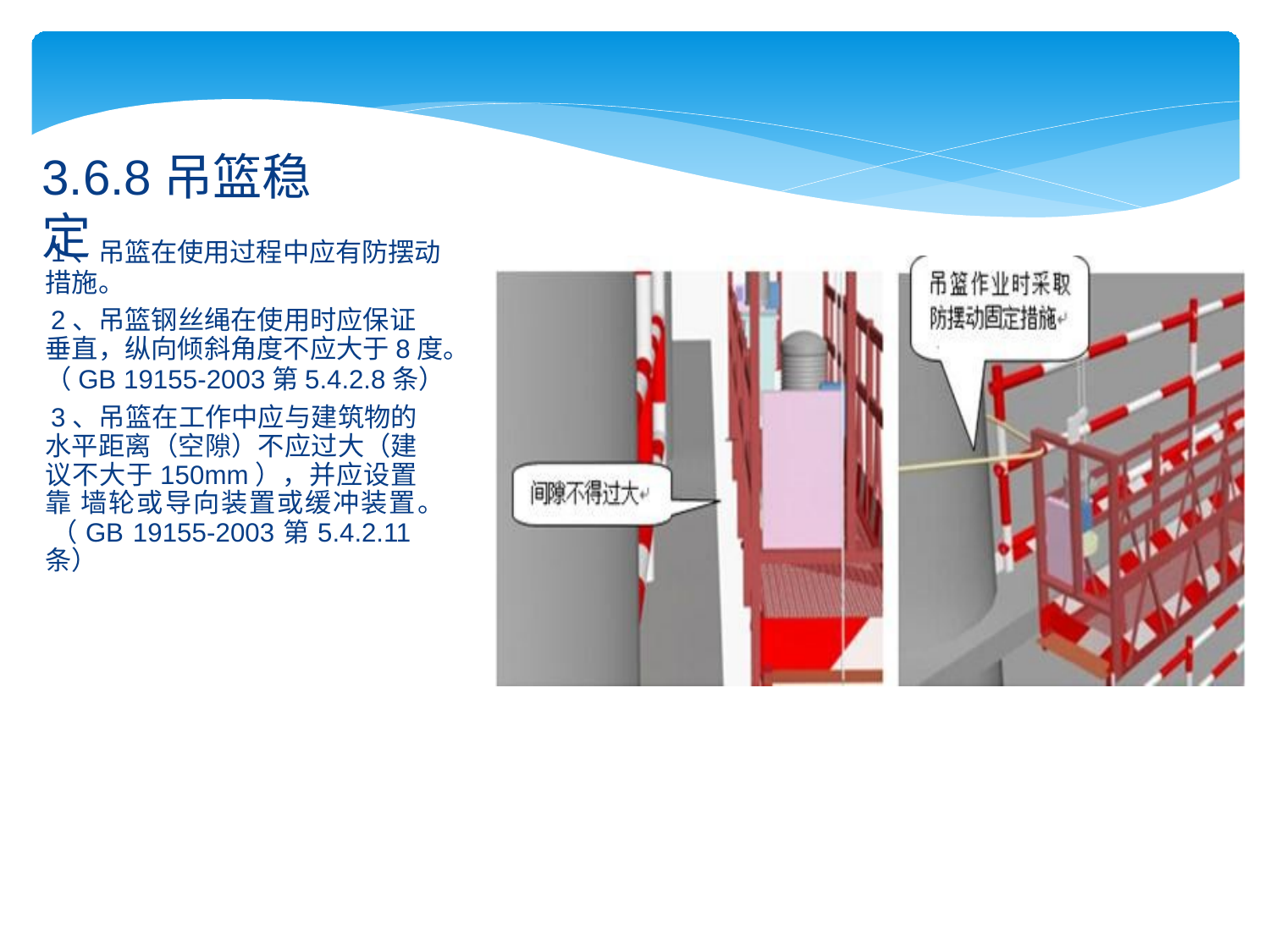

# 3.6.8吊篮稳定
1、吊篮在使用过程中应有防摆动
措施。
2、吊篮钢丝绳在使用时应保证
垂直，纵向倾斜角度不应大于8度。
（GB 19155-2003第5.4.2.8条）
3、吊篮在工作中应与建筑物的 水平距离（空隙）不应过大（建 议不大于150mm），并应设置靠 墙轮或导向装置或缓冲装置。
（GB 19155-2003第5.4.2.11条）